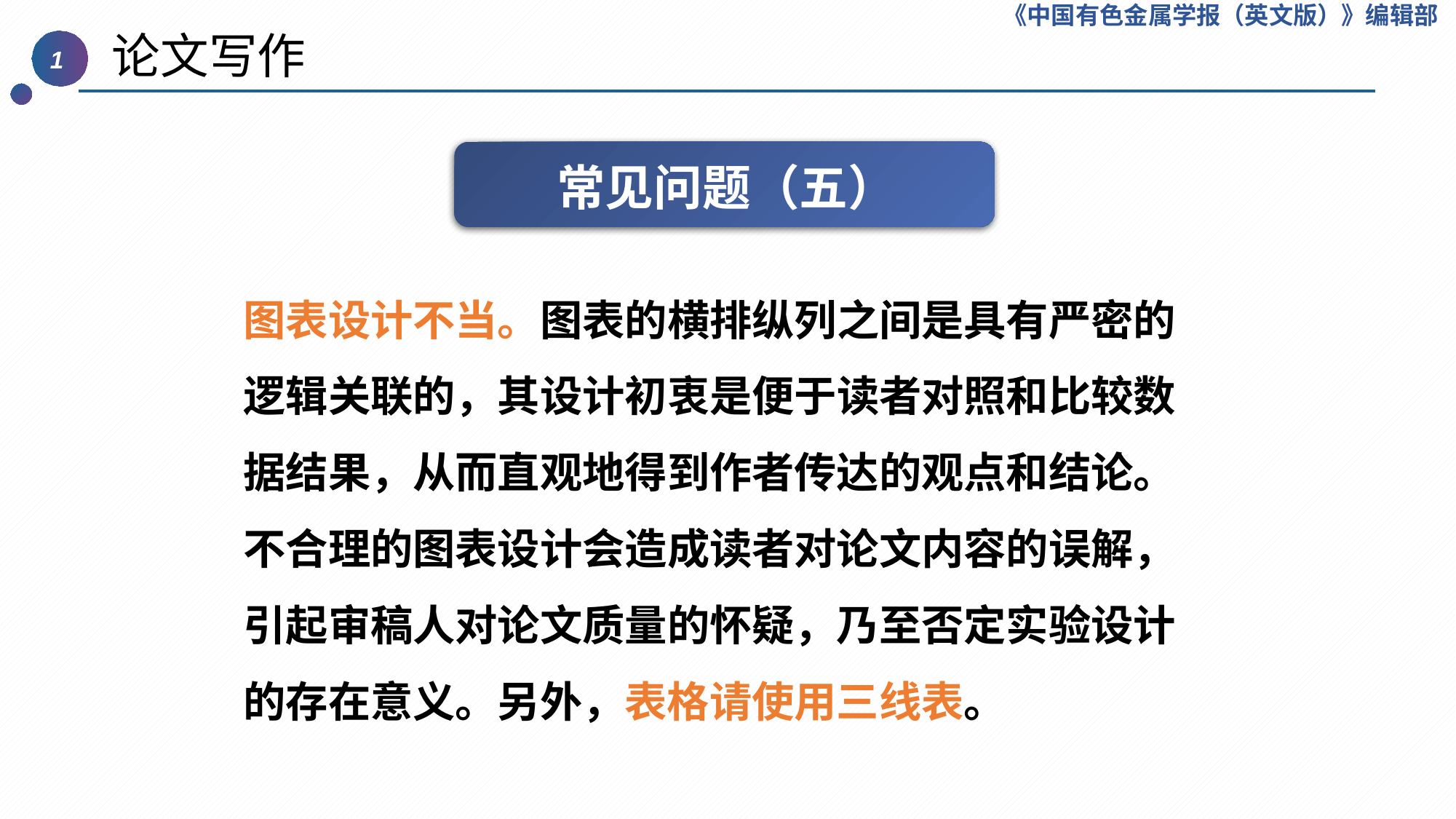

《中国有色金属学报（英文版）》编辑部

      论文写作

1

常见问题（五）
图表设计不当。图表的横排纵列之间是具有严密的逻辑关联的，其设计初衷是便于读者对照和比较数据结果，从而直观地得到作者传达的观点和结论。不合理的图表设计会造成读者对论文内容的误解，引起审稿人对论文质量的怀疑，乃至否定实验设计的存在意义。另外，表格请使用三线表。